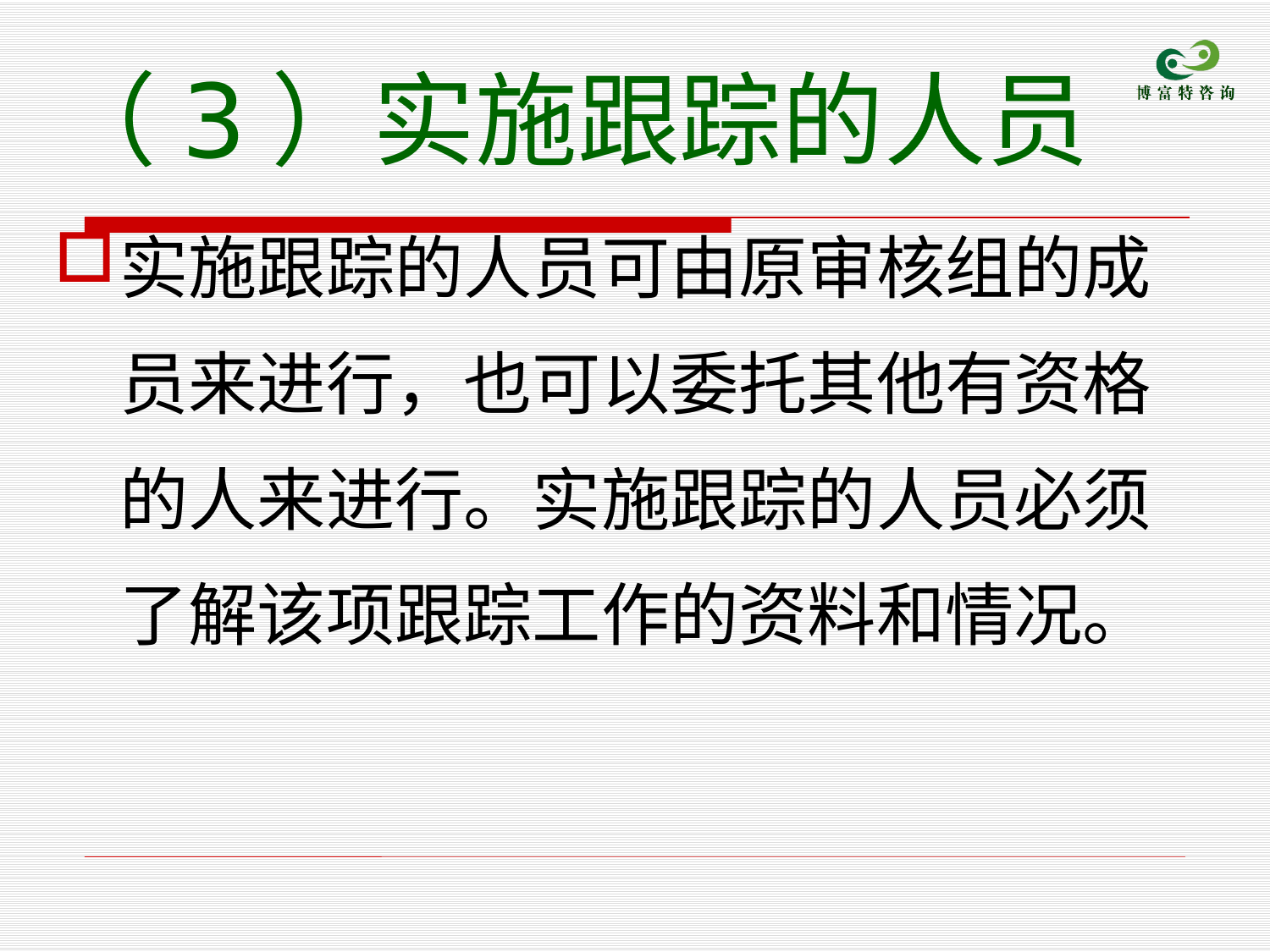

（3）实施跟踪的人员
实施跟踪的人员可由原审核组的成员来进行，也可以委托其他有资格的人来进行。实施跟踪的人员必须了解该项跟踪工作的资料和情况。
794